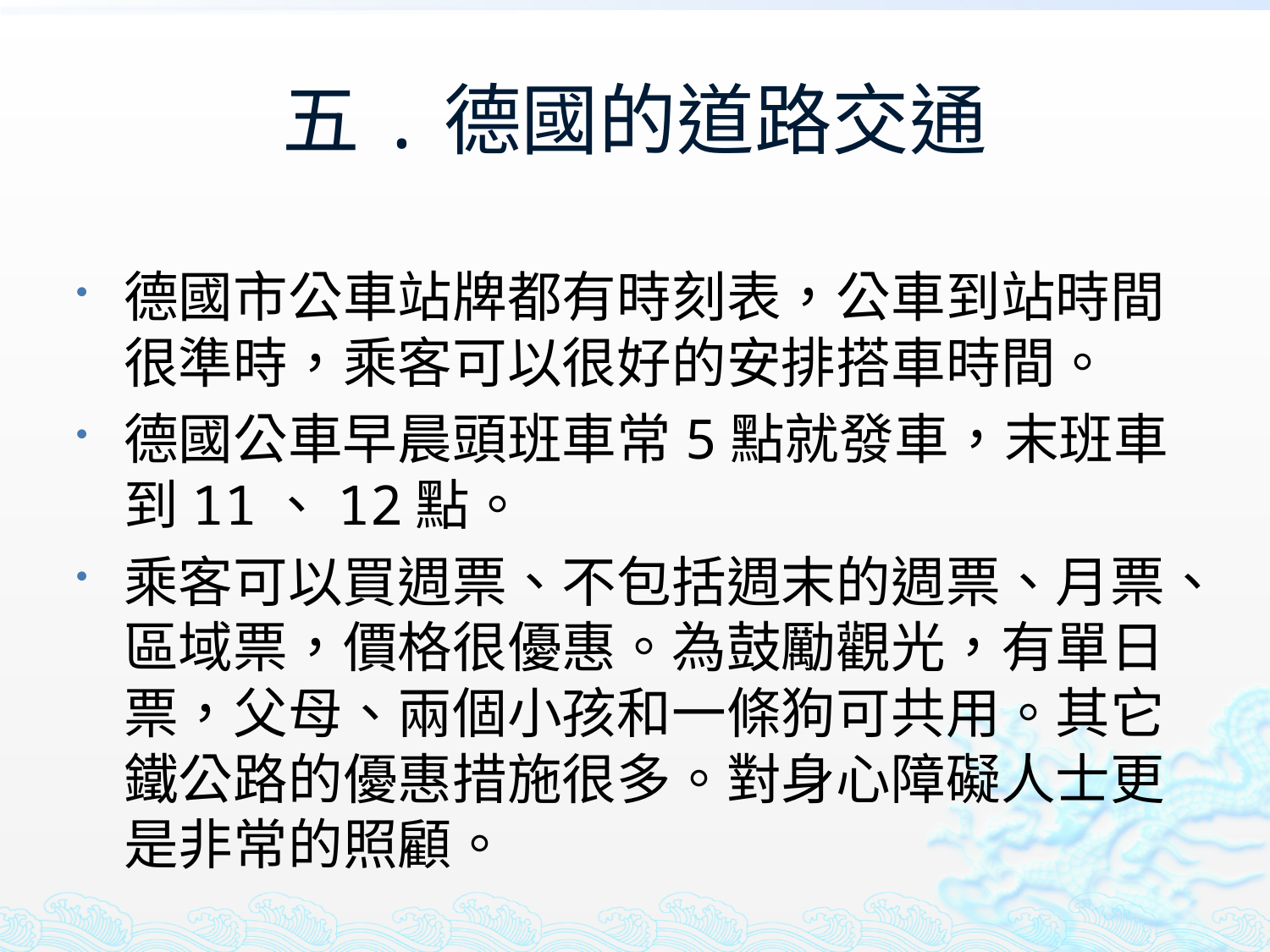

# 五.德國的道路交通
德國市公車站牌都有時刻表，公車到站時間很準時，乘客可以很好的安排搭車時間。
德國公車早晨頭班車常5點就發車，末班車到11、12點。
乘客可以買週票、不包括週末的週票、月票、區域票，價格很優惠。為鼓勵觀光，有單日票，父母、兩個小孩和一條狗可共用。其它鐵公路的優惠措施很多。對身心障礙人士更是非常的照顧。